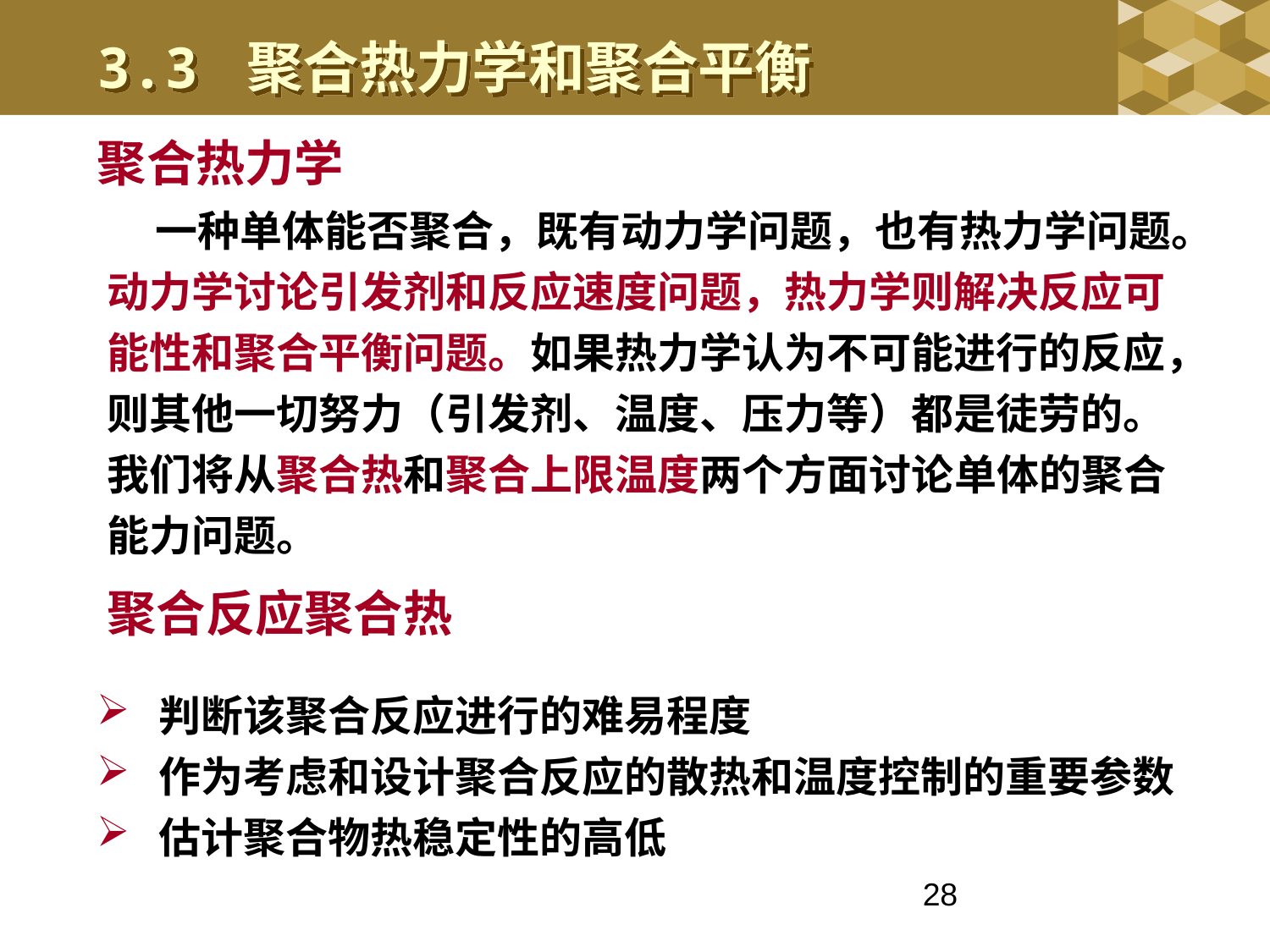

3.3 聚合热力学和聚合平衡
聚合热力学
    一种单体能否聚合，既有动力学问题，也有热力学问题。动力学讨论引发剂和反应速度问题，热力学则解决反应可能性和聚合平衡问题。如果热力学认为不可能进行的反应，则其他一切努力（引发剂、温度、压力等）都是徒劳的。我们将从聚合热和聚合上限温度两个方面讨论单体的聚合能力问题。
聚合反应聚合热
判断该聚合反应进行的难易程度
作为考虑和设计聚合反应的散热和温度控制的重要参数
估计聚合物热稳定性的高低
28